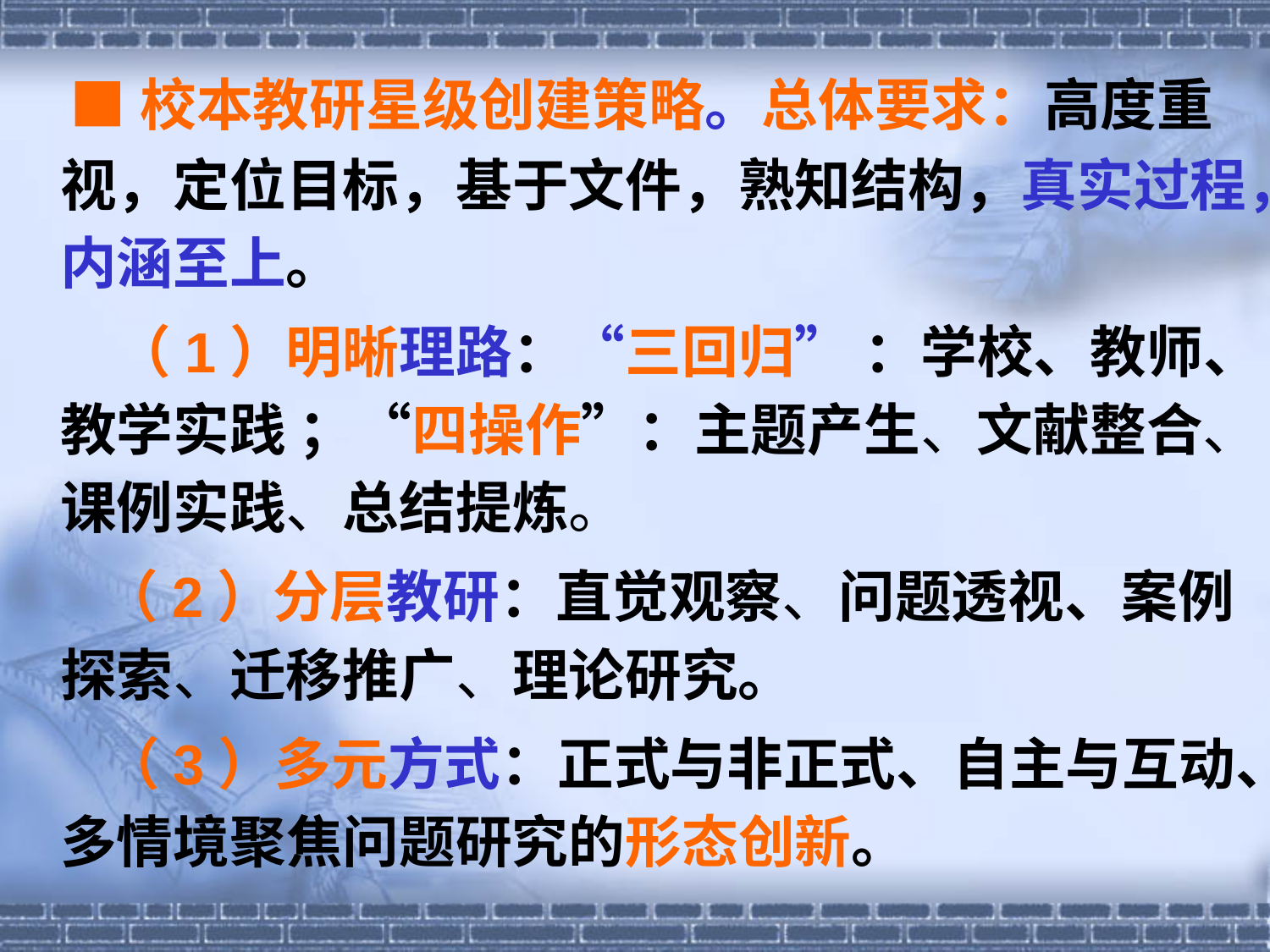

■校本教研星级创建策略。总体要求：高度重视，定位目标，基于文件，熟知结构，真实过程，内涵至上。
       （1）明晰理路：“三回归” ：学校、教师、教学实践 ；“四操作”：主题产生、文献整合、课例实践、总结提炼。
      （2）分层教研：直觉观察、问题透视、案例探索、迁移推广、理论研究。
      （3）多元方式：正式与非正式、自主与互动、多情境聚焦问题研究的形态创新。